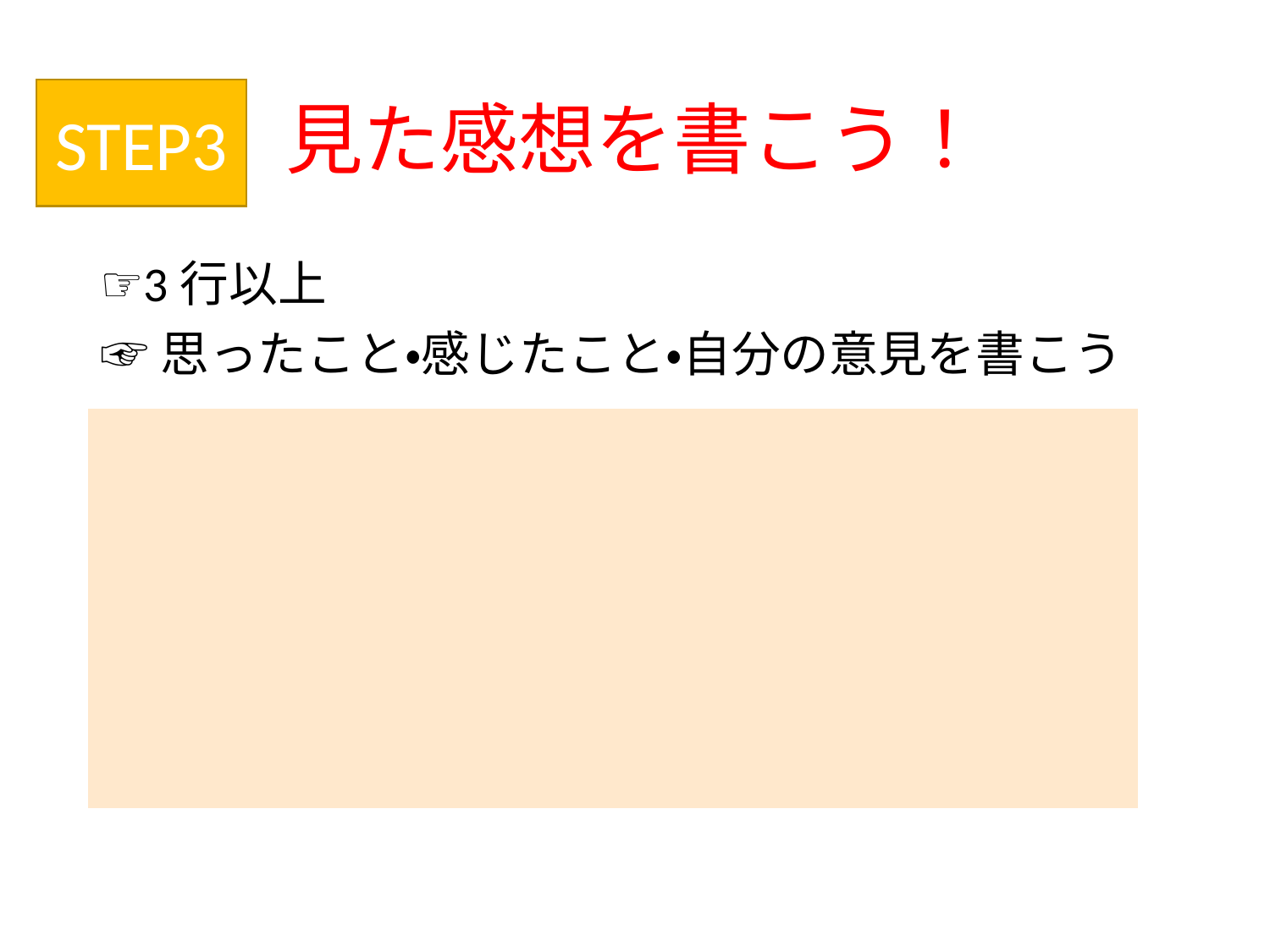

# 見た感想を書こう！
STEP3
☞3行以上
☞思ったこと・感じたこと・自分の意見を書こう
|  |
| --- |